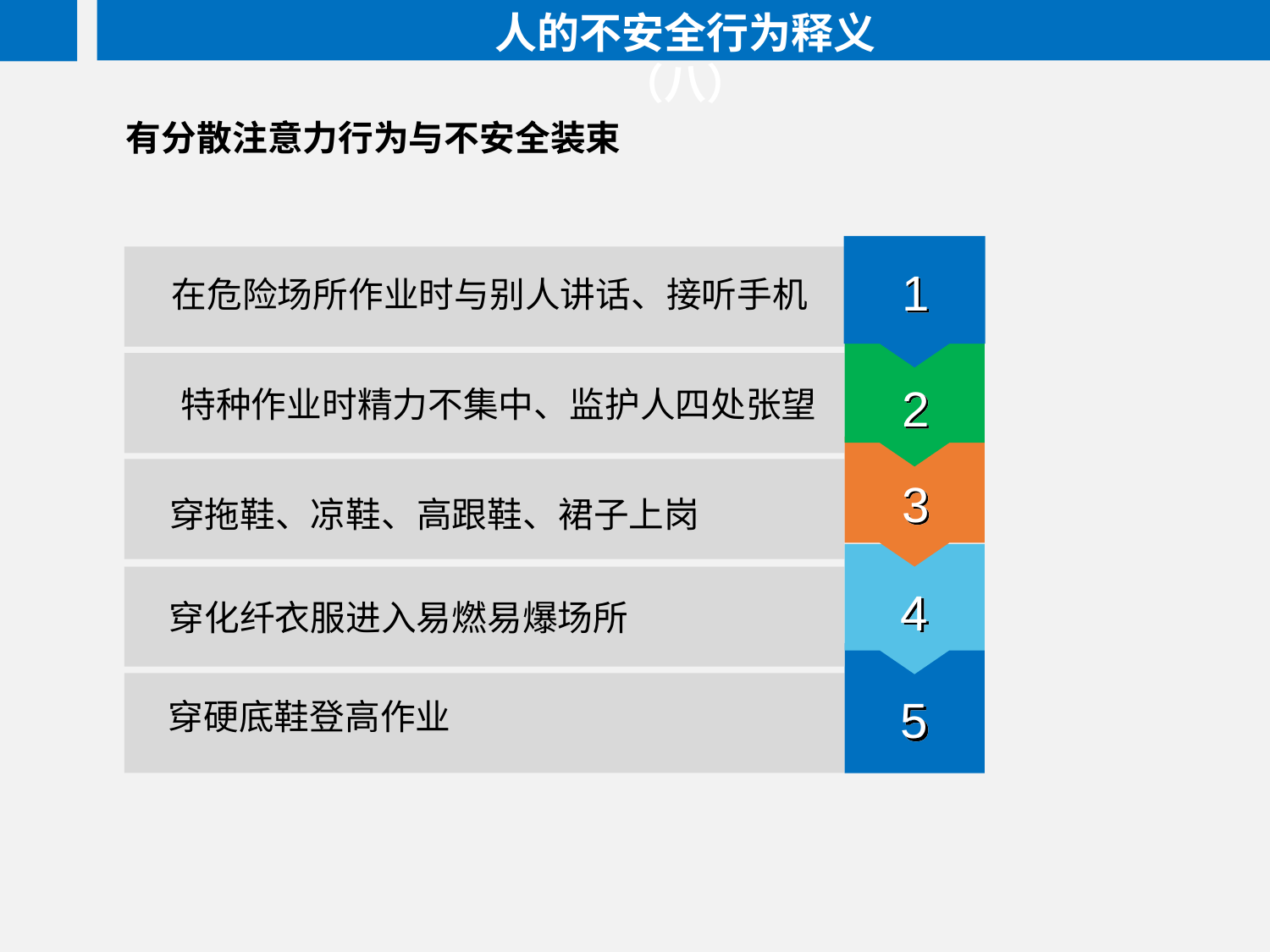

人的不安全行为释义（八）
有分散注意力行为与不安全装束

1
1
在危险场所作业时与别人讲话、接听手机

2
特种作业时精力不集中、监护人四处张望
2

3
3
穿拖鞋、凉鞋、高跟鞋、裙子上岗

4
穿化纤衣服进入易燃易爆场所

5
穿硬底鞋登高作业